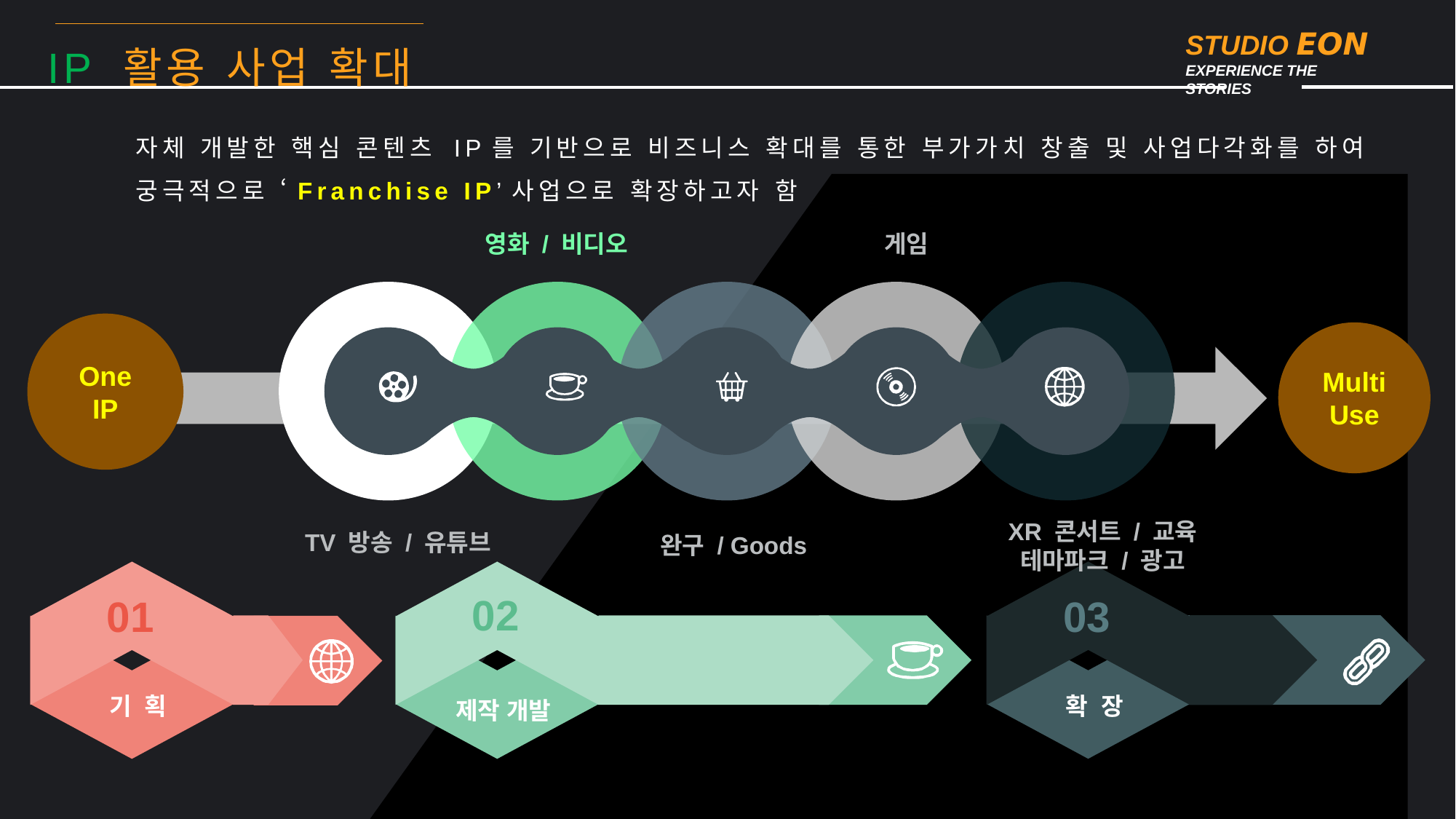

IP 활용 사업 확대
자체 개발한 핵심 콘텐츠 IP를 기반으로 비즈니스 확대를 통한 부가가치 창출 및 사업다각화를 하여 궁극적으로 ‘Franchise IP’사업으로 확장하고자 함

영화 / 비디오
게임

One
IP
Multi
Use

XR 콘서트 / 교육
테마파크 / 광고
TV 방송 / 유튜브
완구 / Goods

02
03
01

확  장
기  획
제작 개발